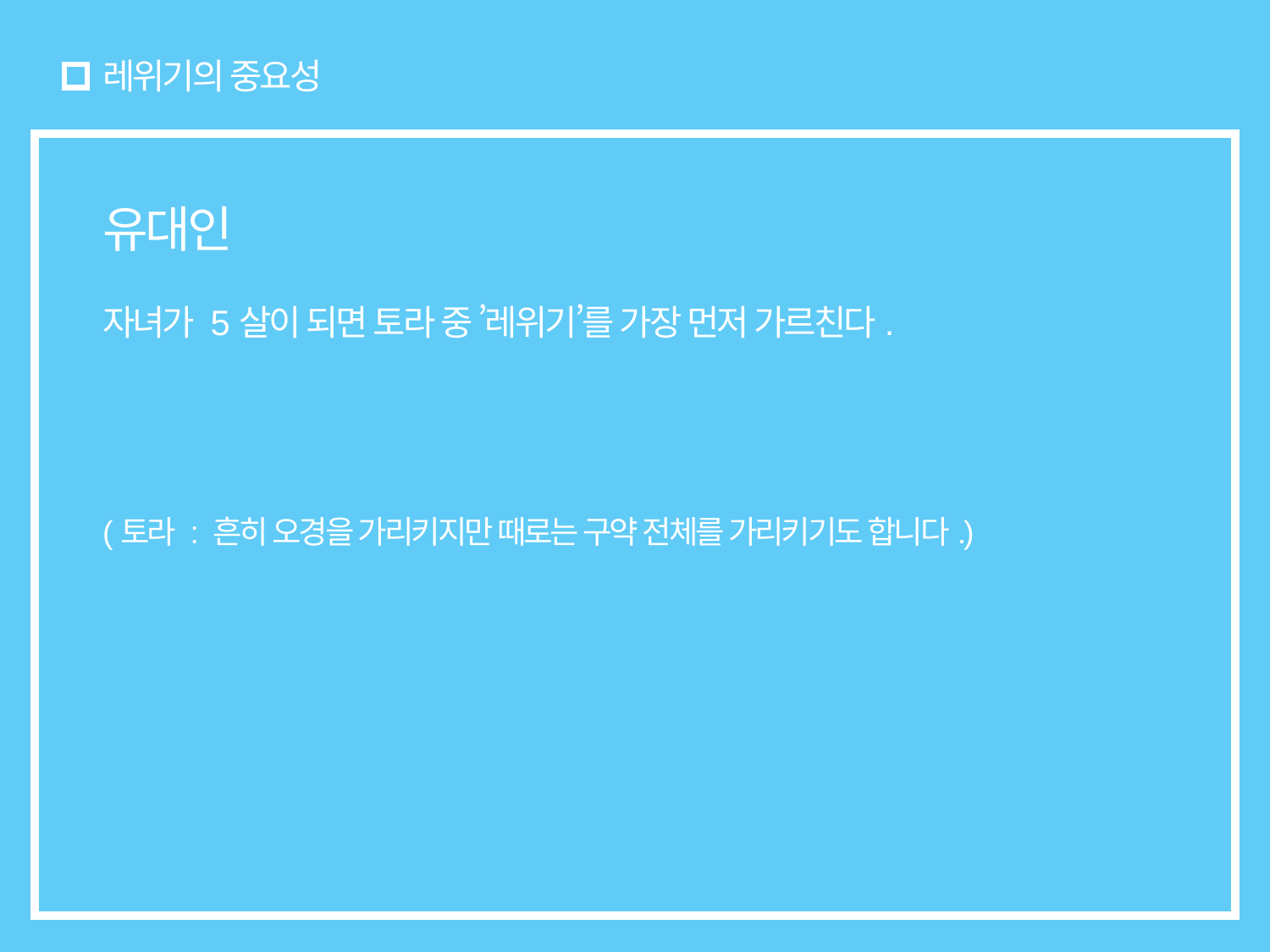

# 레위기의 중요성

유대인

자녀가 5살이 되면 토라 중 ’레위기’를 가장 먼저 가르친다.

(토라 : 흔히 오경을 가리키지만 때로는 구약 전체를 가리키기도 합니다.)